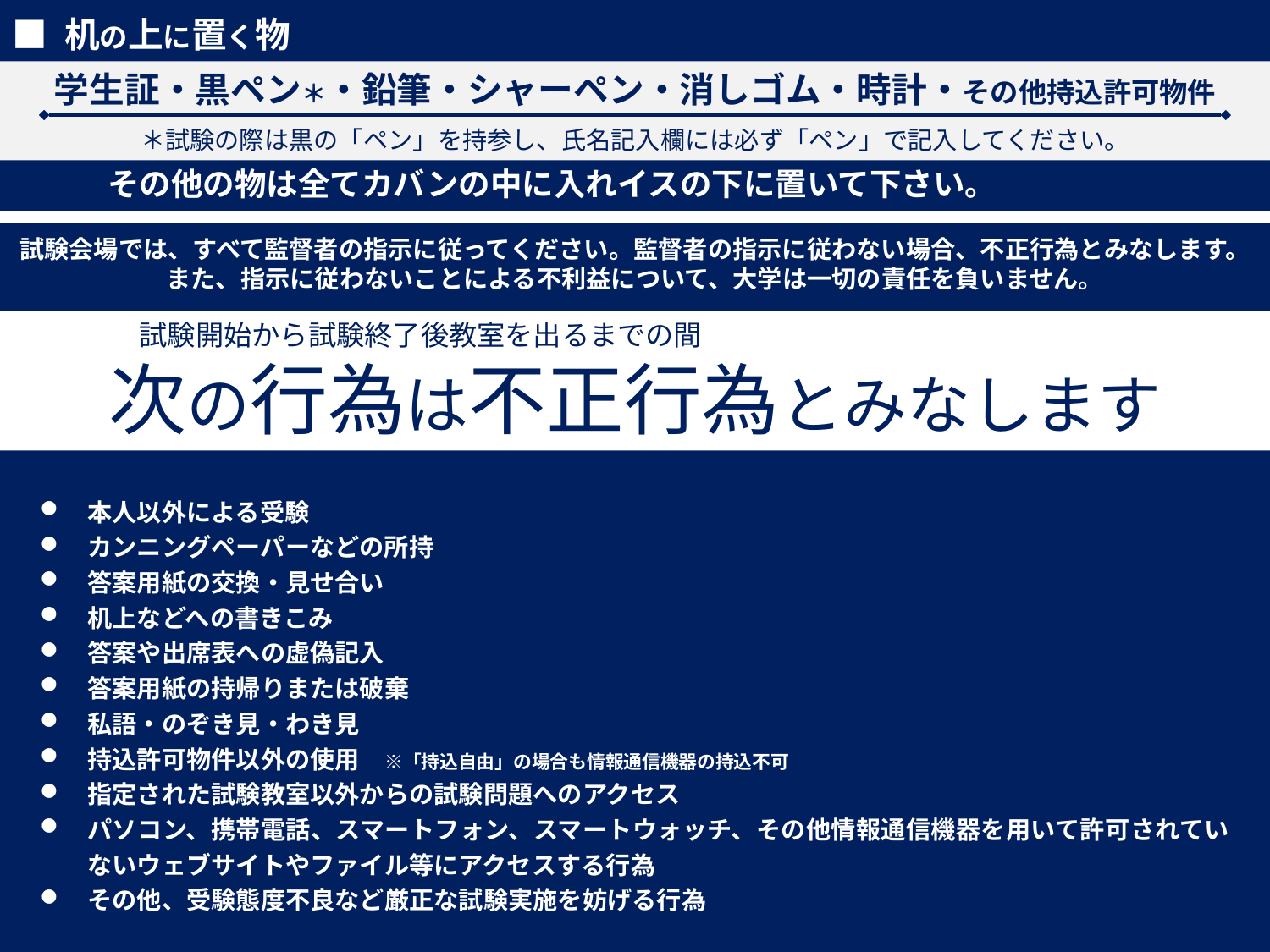

■ 机の上に置く物
学生証・黒ペン＊・鉛筆・シャーペン・消しゴム・時計・その他持込許可物件
＊試験の際は黒の「ペン」を持参し、氏名記入欄には必ず「ペン」で記入してください。
その他の物は全てカバンの中に入れイスの下に置いて下さい。
試験会場では、すべて監督者の指示に従ってください。監督者の指示に従わない場合、不正行為とみなします。
また、指示に従わないことによる不利益について、大学は一切の責任を負いません。
試験開始から試験終了後教室を出るまでの間
次の行為は不正行為とみなします
本人以外による受験
カンニングペーパーなどの所持
答案用紙の交換・見せ合い
机上などへの書きこみ
答案や出席表への虚偽記入
答案用紙の持帰りまたは破棄
私語・のぞき見・わき見
持込許可物件以外の使用　※「持込自由」の場合も情報通信機器の持込不可
指定された試験教室以外からの試験問題へのアクセス
パソコン、携帯電話、スマートフォン、スマートウォッチ、その他情報通信機器を用いて許可されていないウェブサイトやファイル等にアクセスする行為
その他、受験態度不良など厳正な試験実施を妨げる行為